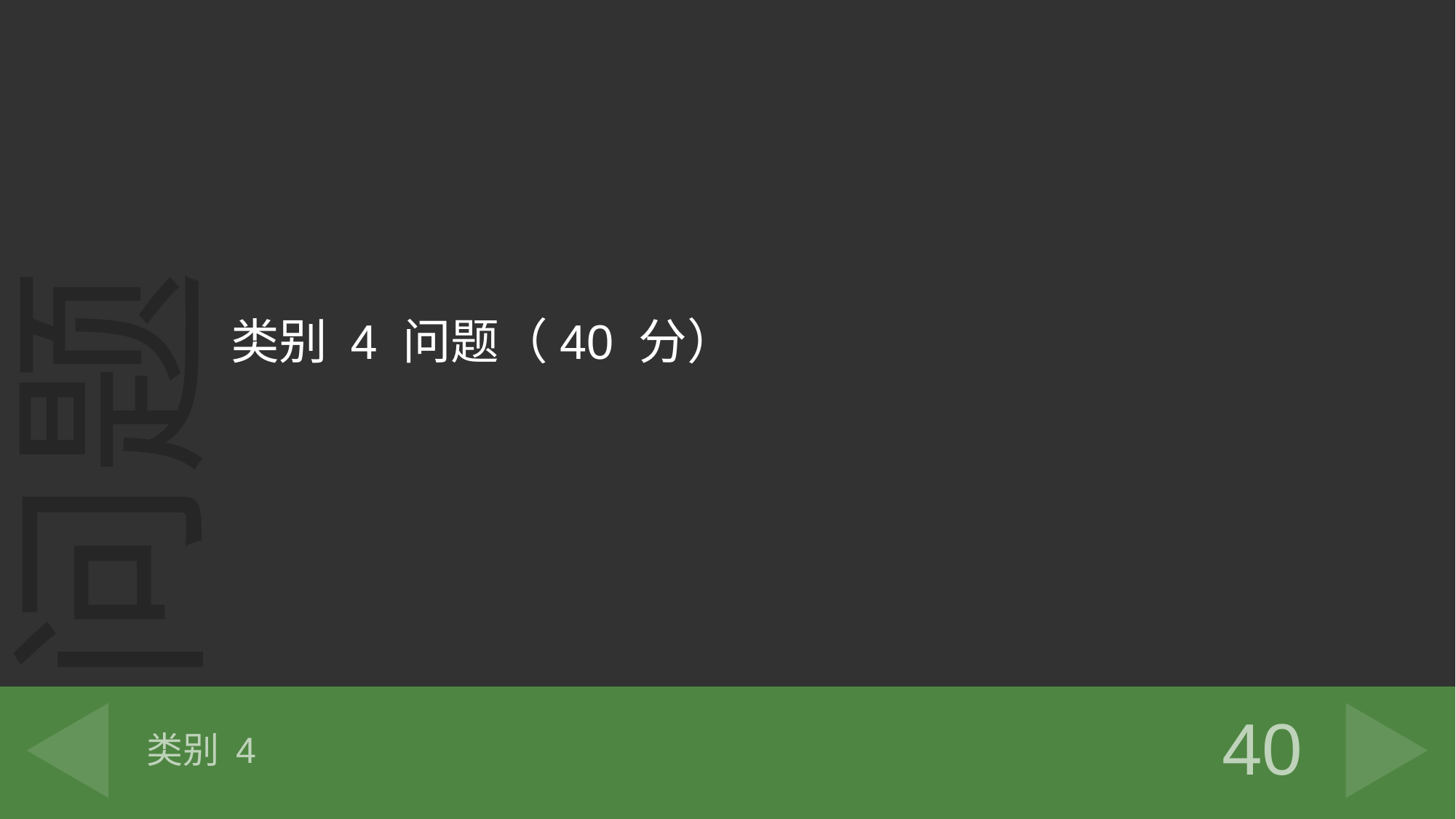

类别 4 问题（40 分）
# 类别 4
40